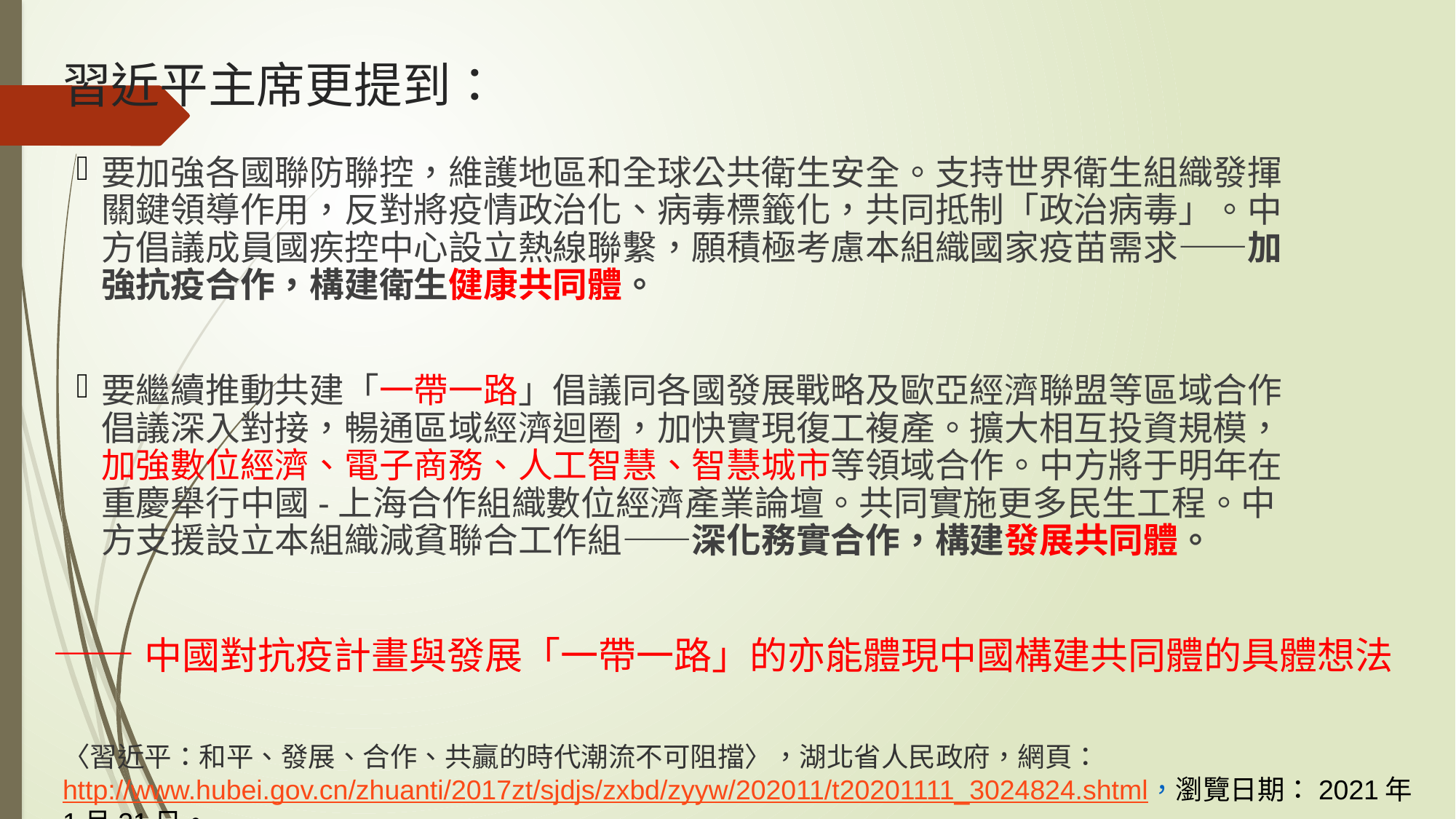

# 習近平主席更提到：
要加強各國聯防聯控，維護地區和全球公共衛生安全。支持世界衛生組織發揮關鍵領導作用，反對將疫情政治化、病毒標籤化，共同抵制「政治病毒」。中方倡議成員國疾控中心設立熱線聯繫，願積極考慮本組織國家疫苗需求——加強抗疫合作，構建衛生健康共同體。

要繼續推動共建「一帶一路」倡議同各國發展戰略及歐亞經濟聯盟等區域合作倡議深入對接，暢通區域經濟迴圈，加快實現復工複產。擴大相互投資規模，加強數位經濟、電子商務、人工智慧、智慧城市等領域合作。中方將于明年在重慶舉行中國-上海合作組織數位經濟產業論壇。共同實施更多民生工程。中方支援設立本組織減貧聯合工作組——深化務實合作，構建發展共同體。
——中國對抗疫計畫與發展「一帶一路」的亦能體現中國構建共同體的具體想法
〈習近平：和平、發展、合作、共贏的時代潮流不可阻擋〉，湖北省人民政府，網頁：http://www.hubei.gov.cn/zhuanti/2017zt/sjdjs/zxbd/zyyw/202011/t20201111_3024824.shtml，瀏覽日期：2021年1月21日。